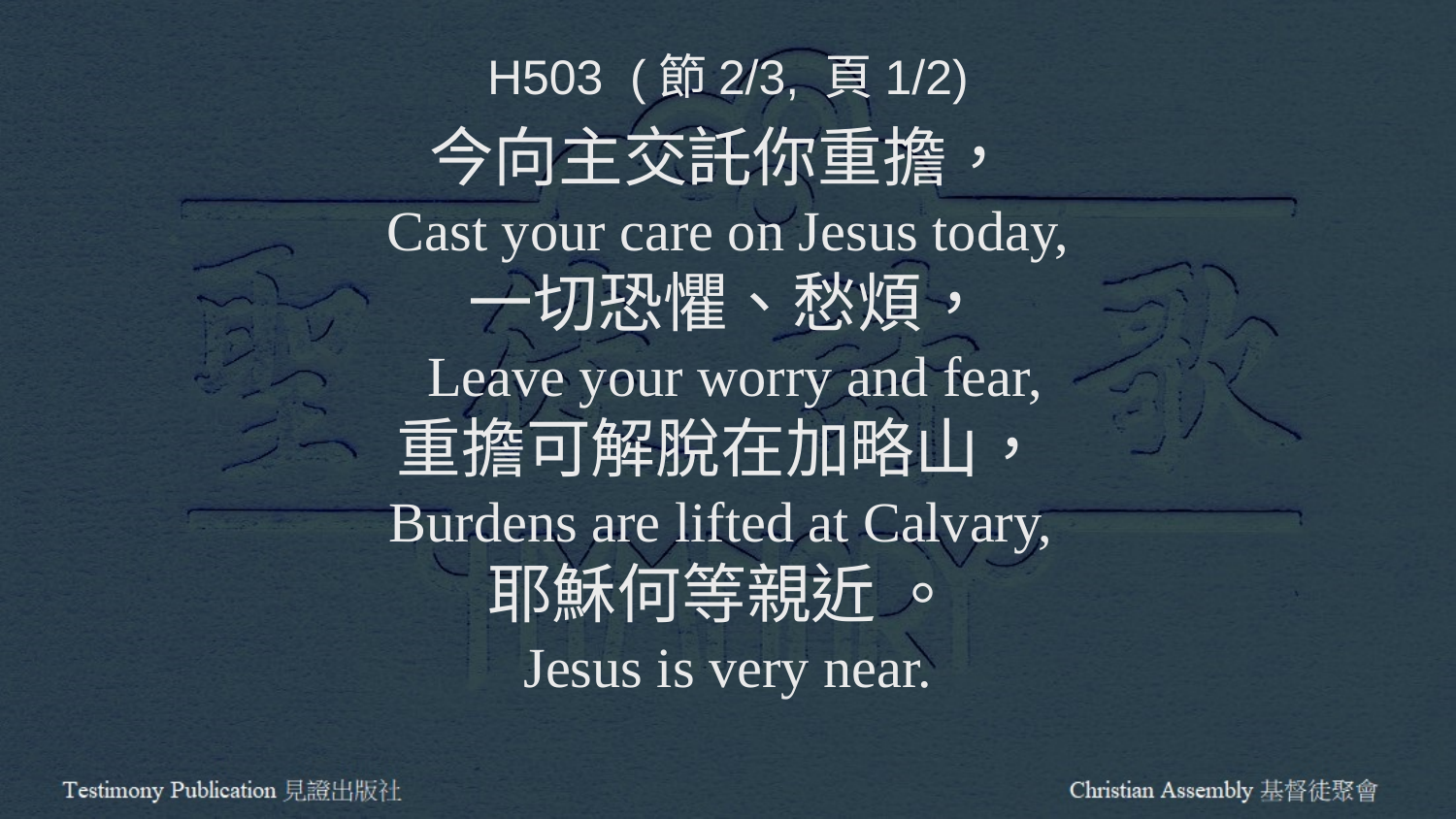

H503  (節2/3, 頁1/2)
今向主交託你重擔，
Cast your care on Jesus today,
一切恐懼、愁煩，
 Leave your worry and fear,
重擔可解脫在加略山，
Burdens are lifted at Calvary,
耶穌何等親近 。
Jesus is very near.